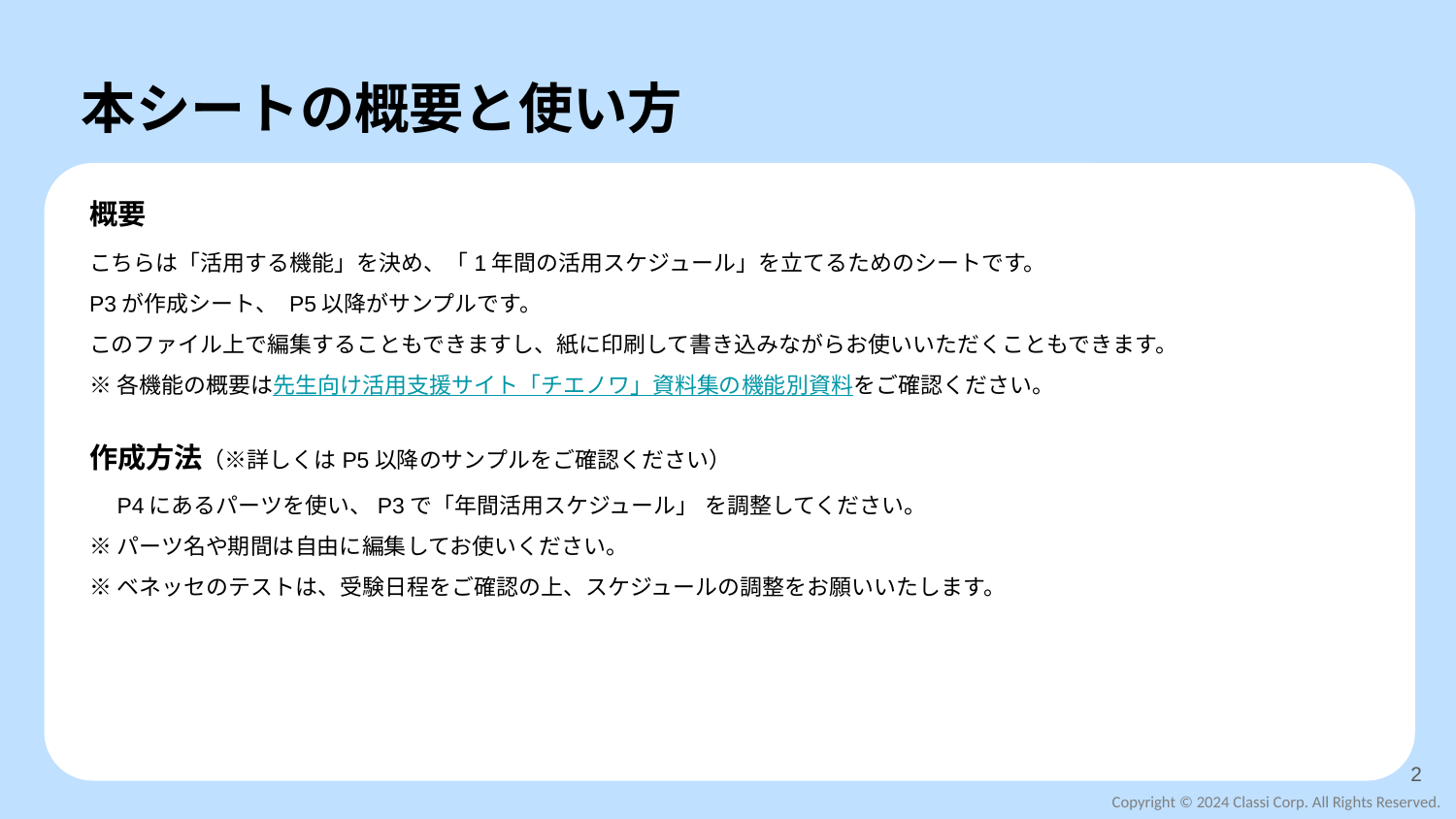

本シートの概要と使い方

概要
こちらは「活用する機能」を決め、「1年間の活用スケジュール」を立てるためのシートです。
P3が作成シート、 P5以降がサンプルです。
このファイル上で編集することもできますし、紙に印刷して書き込みながらお使いいただくこともできます。
※各機能の概要は先生向け活用支援サイト「チエノワ」資料集の機能別資料をご確認ください。

作成方法（※詳しくはP5以降のサンプルをご確認ください）
　P4にあるパーツを使い、P3で「年間活用スケジュール」 を調整してください。
※パーツ名や期間は自由に編集してお使いください。
※ベネッセのテストは、受験日程をご確認の上、スケジュールの調整をお願いいたします。

2